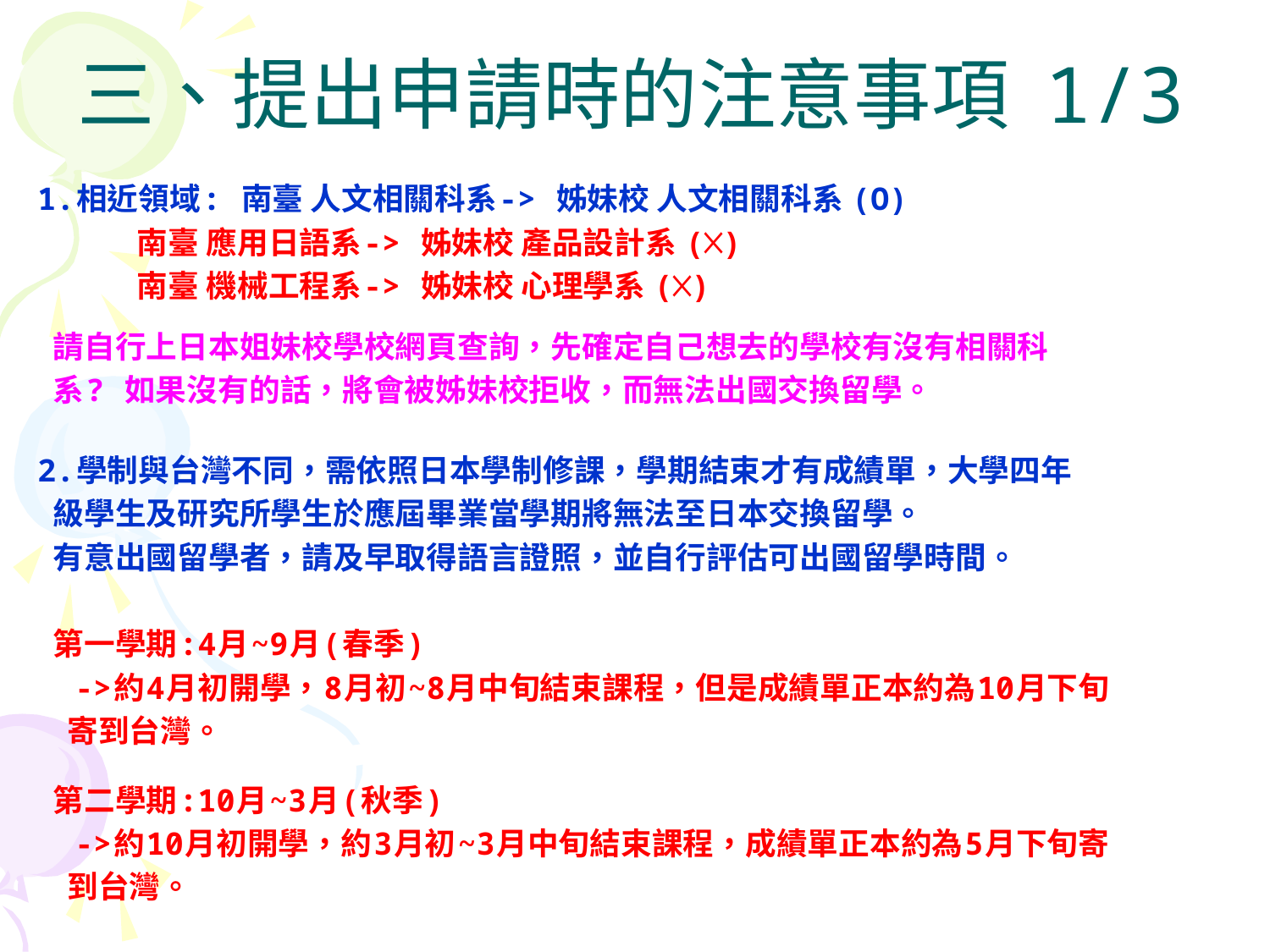

# 三、提出申請時的注意事項 1/3

1.相近領域: 南臺 人文相關科系-> 姊妹校 人文相關科系 (Ο)
              南臺 應用日語系-> 姊妹校 產品設計系 (╳)
              南臺 機械工程系-> 姊妹校 心理學系 (╳)

  請自行上日本姐妹校學校網頁查詢，先確定自己想去的學校有沒有相關科
  系? 如果沒有的話，將會被姊妹校拒收，而無法出國交換留學。

2.學制與台灣不同，需依照日本學制修課，學期結束才有成績單，大學四年
  級學生及研究所學生於應屆畢業當學期將無法至日本交換留學。
  有意出國留學者，請及早取得語言證照，並自行評估可出國留學時間。

  第一學期:4月~9月(春季)
  ->約4月初開學，8月初~8月中旬結束課程，但是成績單正本約為10月下旬
    寄到台灣。

  第二學期:10月~3月(秋季)
  ->約10月初開學，約3月初~3月中旬結束課程，成績單正本約為5月下旬寄
    到台灣。